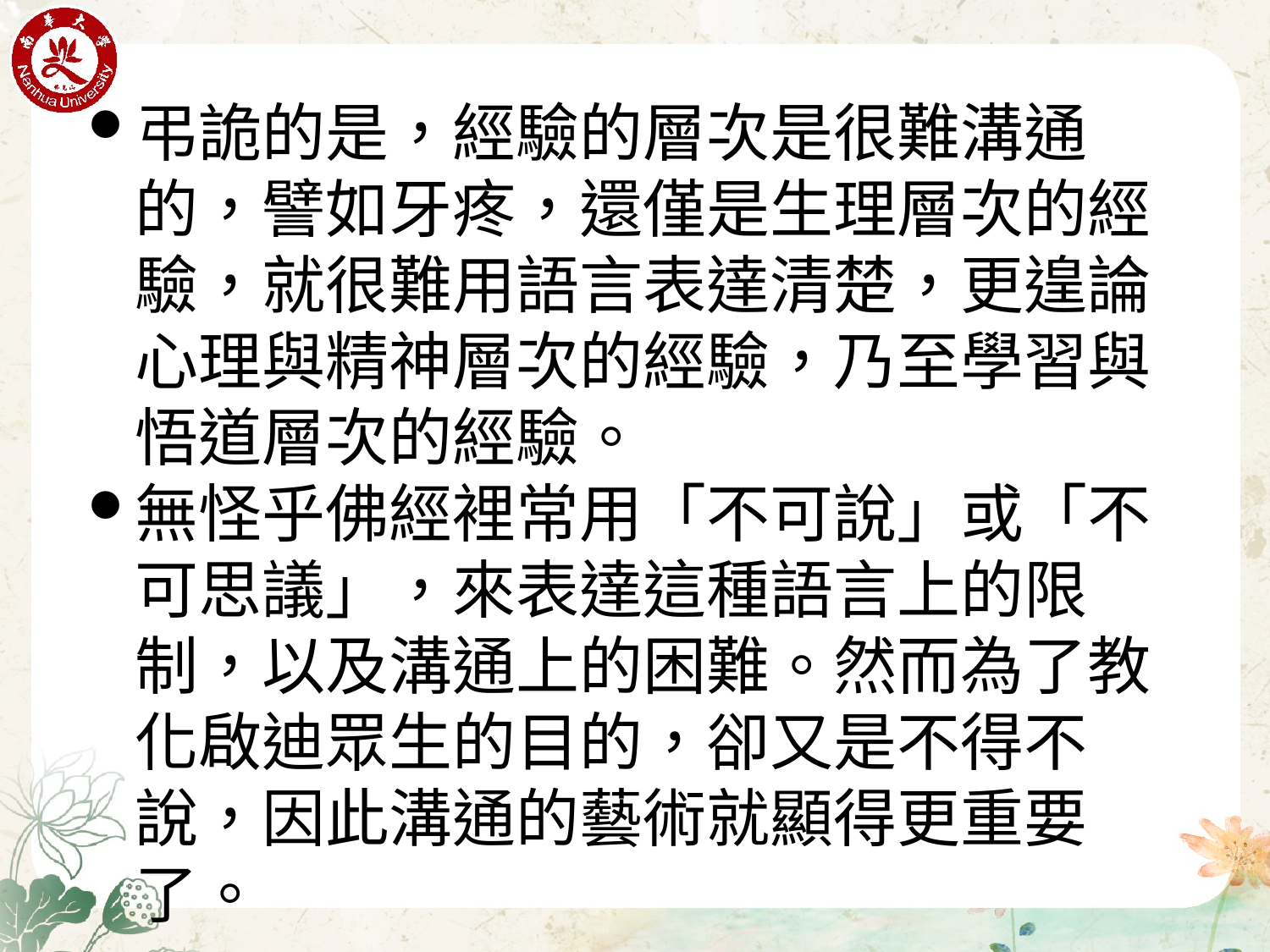

弔詭的是，經驗的層次是很難溝通的，譬如牙疼，還僅是生理層次的經驗，就很難用語言表達清楚，更遑論心理與精神層次的經驗，乃至學習與悟道層次的經驗。
無怪乎佛經裡常用「不可說」或「不可思議」，來表達這種語言上的限制，以及溝通上的困難。然而為了教化啟迪眾生的目的，卻又是不得不說，因此溝通的藝術就顯得更重要了。